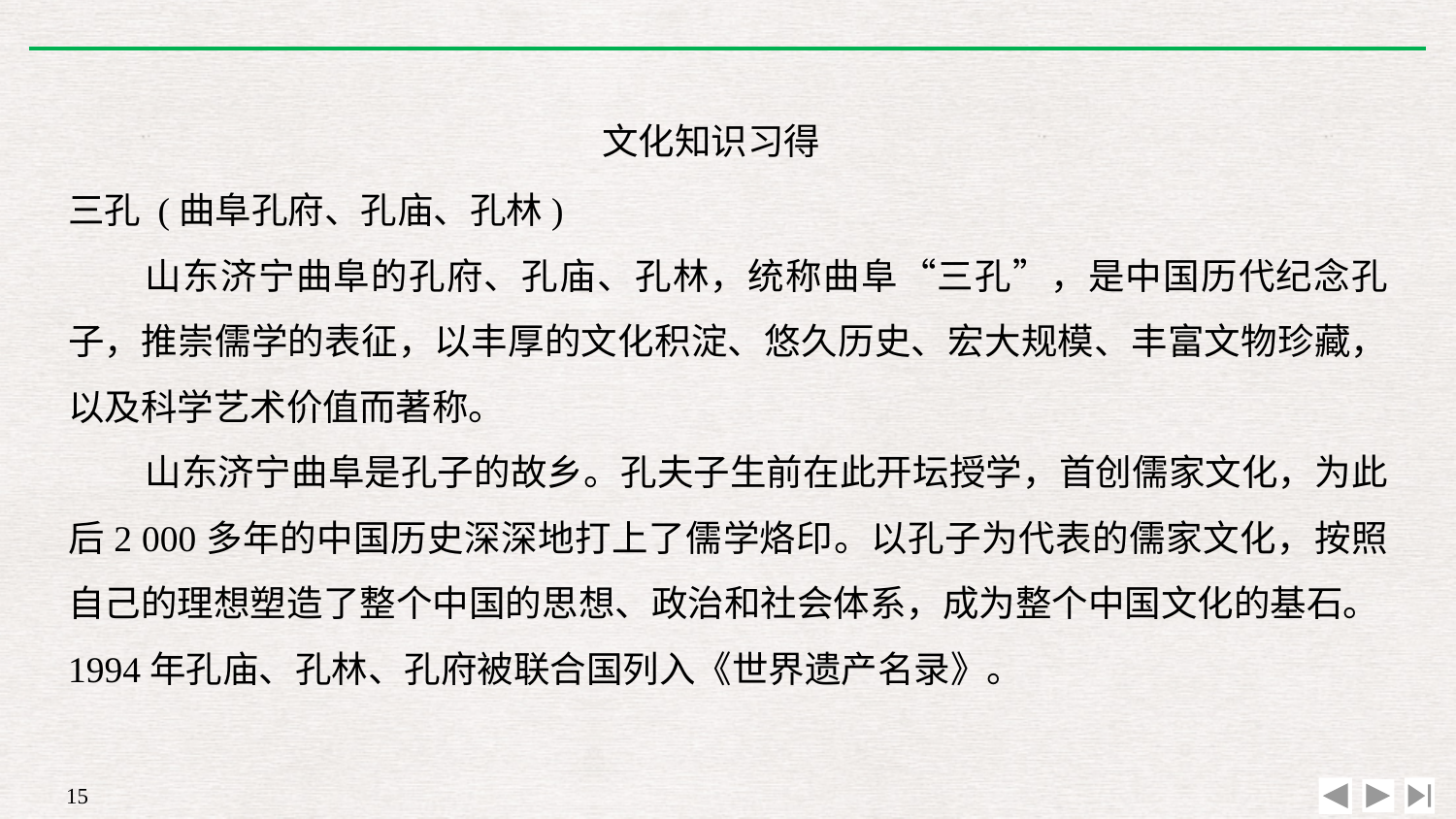

文化知识习得
三孔 (曲阜孔府、孔庙、孔林)
山东济宁曲阜的孔府、孔庙、孔林，统称曲阜“三孔”，是中国历代纪念孔子，推崇儒学的表征，以丰厚的文化积淀、悠久历史、宏大规模、丰富文物珍藏，以及科学艺术价值而著称。
山东济宁曲阜是孔子的故乡。孔夫子生前在此开坛授学，首创儒家文化，为此后2 000多年的中国历史深深地打上了儒学烙印。以孔子为代表的儒家文化，按照自己的理想塑造了整个中国的思想、政治和社会体系，成为整个中国文化的基石。1994年孔庙、孔林、孔府被联合国列入《世界遗产名录》。